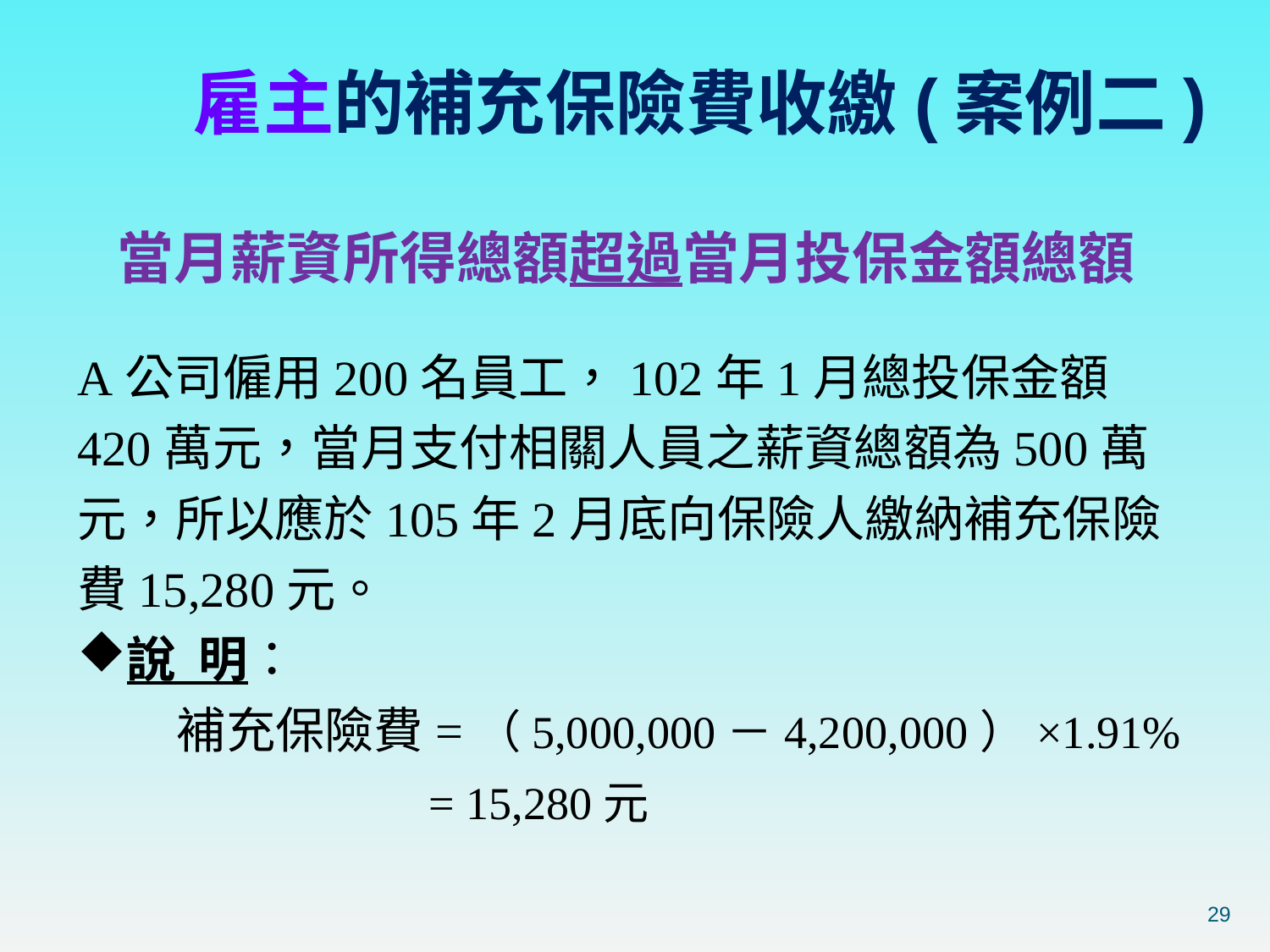

雇主的補充保險費收繳(案例二)
當月薪資所得總額超過當月投保金額總額
A公司僱用200名員工，102年1月總投保金額420萬元，當月支付相關人員之薪資總額為500萬元，所以應於105年2月底向保險人繳納補充保險費15,280元。
說  明：
補充保險費=（5,000,000－4,200,000）×1.91%
                      = 15,280元
29